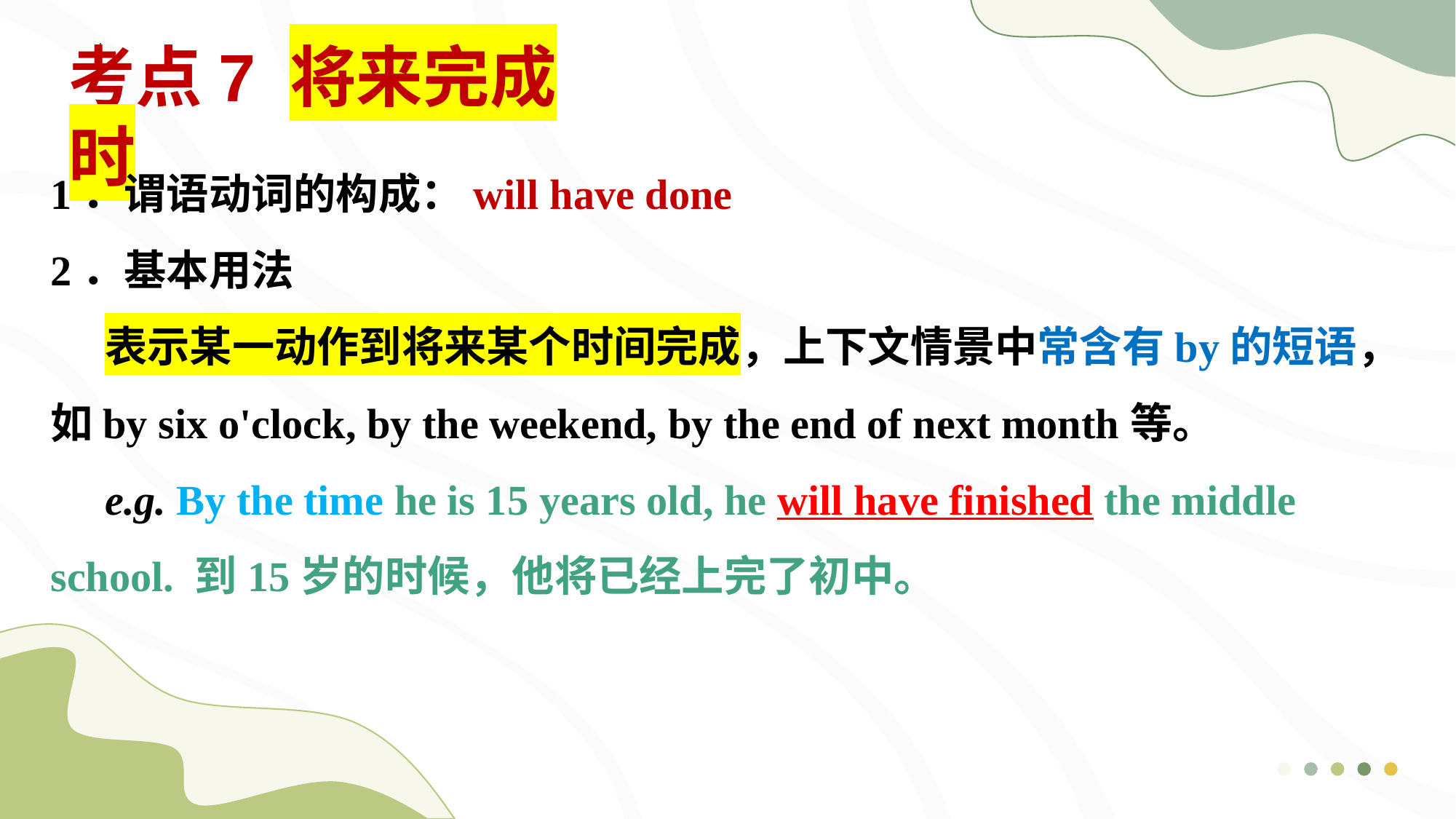

考点7 将来完成时

1．谓语动词的构成：will have done
2．基本用法
表示某一动作到将来某个时间完成，上下文情景中常含有by的短语，如by six o'clock, by the weekend, by the end of next month等。
e.g. By the time he is 15 years old, he will have finished the middle school. 到15岁的时候，他将已经上完了初中。